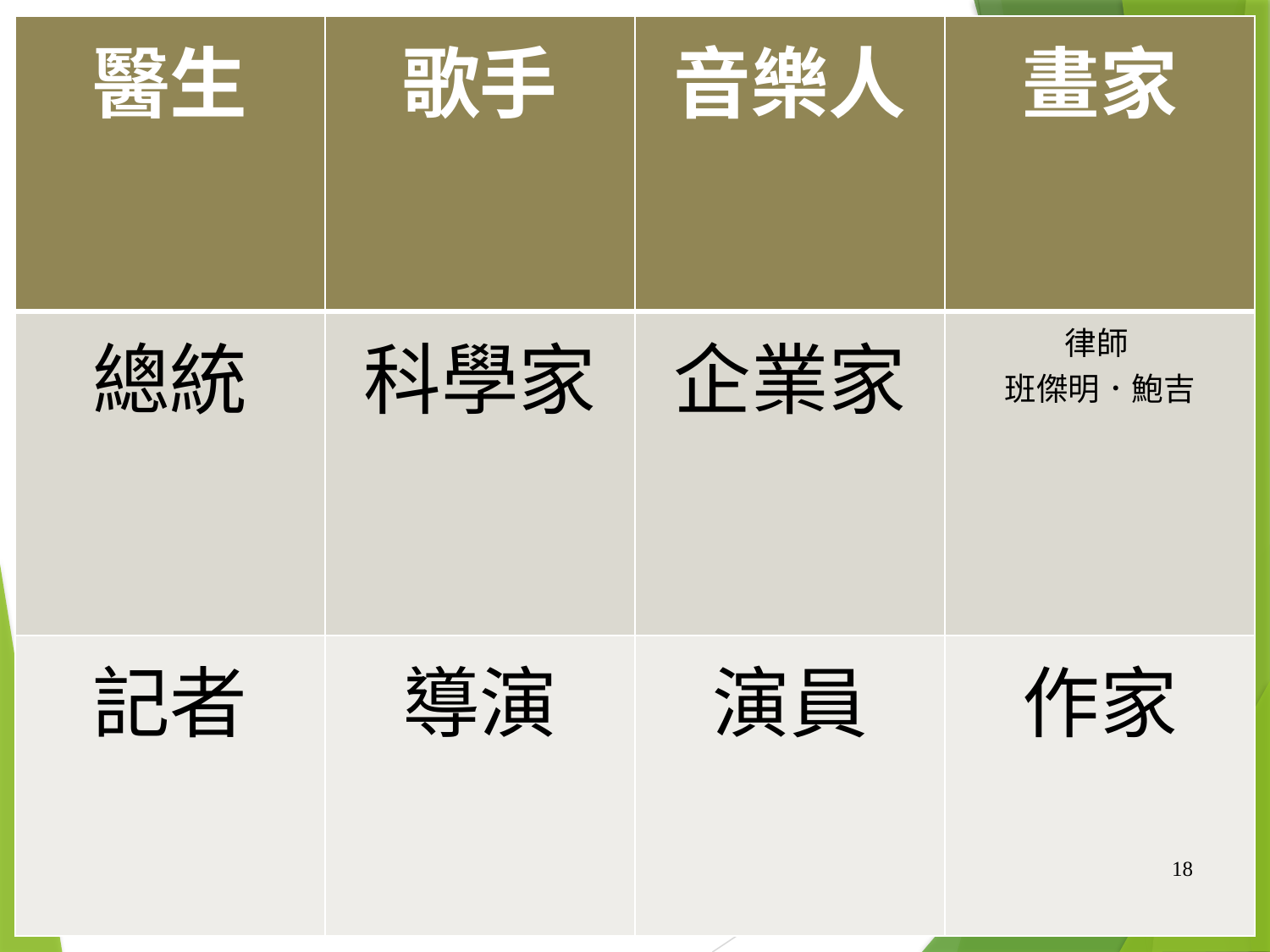

| 醫生 | 歌手 | 音樂人 | 畫家 |
| --- | --- | --- | --- |
| 總統 | 科學家 | 企業家 | 律師 班傑明．鮑吉 |
| 記者 | 導演 | 演員 | 作家 |
18